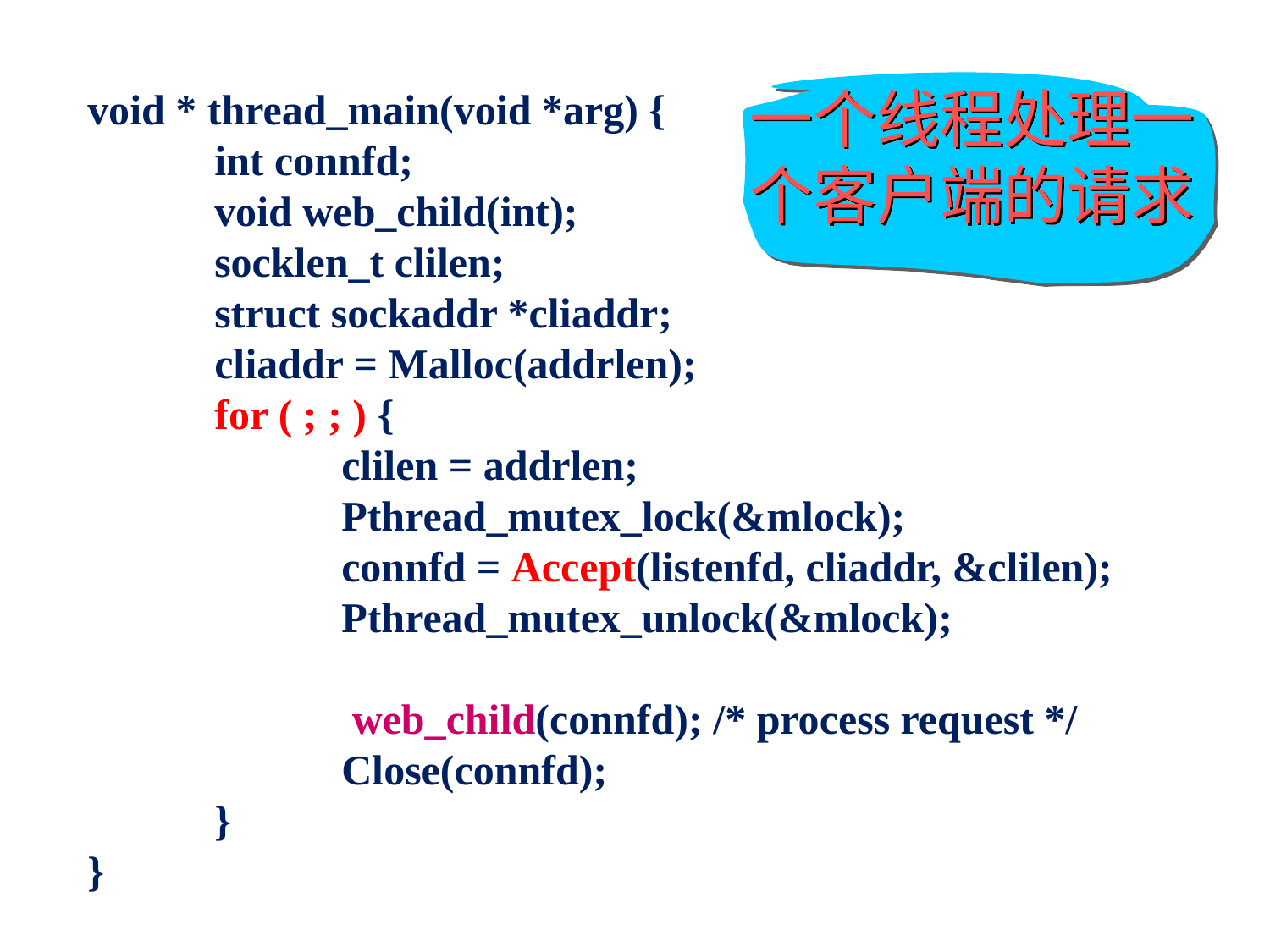

一个线程处理一个客户端的请求
void * thread_main(void *arg) {
	int connfd;
	void web_child(int);
	socklen_t clilen;
	struct sockaddr *cliaddr;
	cliaddr = Malloc(addrlen);
	for ( ; ; ) {
		clilen = addrlen; 						Pthread_mutex_lock(&mlock);
		connfd = Accept(listenfd, cliaddr, &clilen);
		Pthread_mutex_unlock(&mlock);

		 web_child(connfd); /* process request */
		Close(connfd);
 	}
}